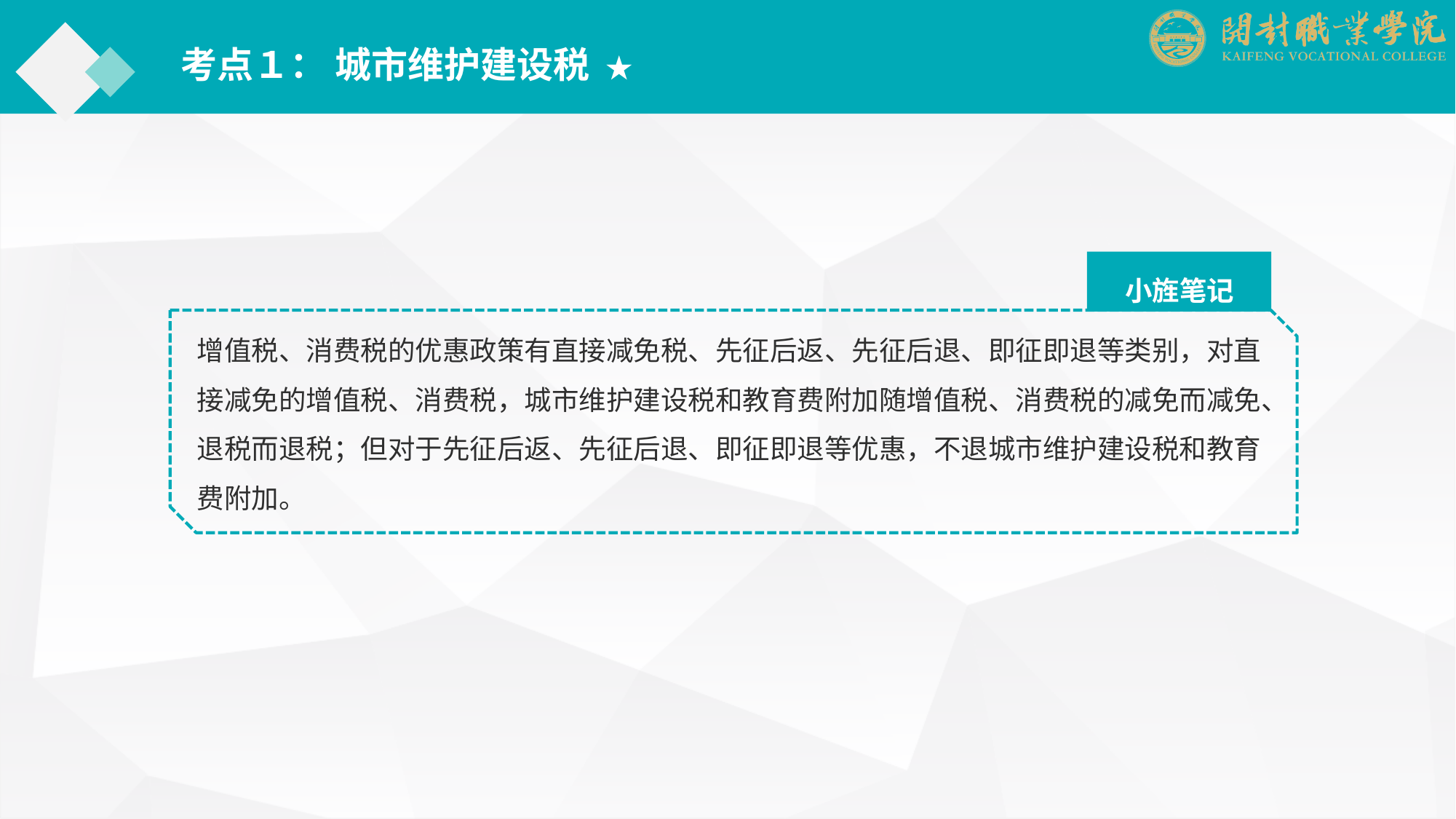

考点１： 城市维护建设税  ★
　小旌笔记

增值税、消费税的优惠政策有直接减免税、先征后返、先征后退、即征即退等类别，对直接减免的增值税、消费税，城市维护建设税和教育费附加随增值税、消费税的减免而减免、退税而退税；但对于先征后返、先征后退、即征即退等优惠，不退城市维护建设税和教育费附加。